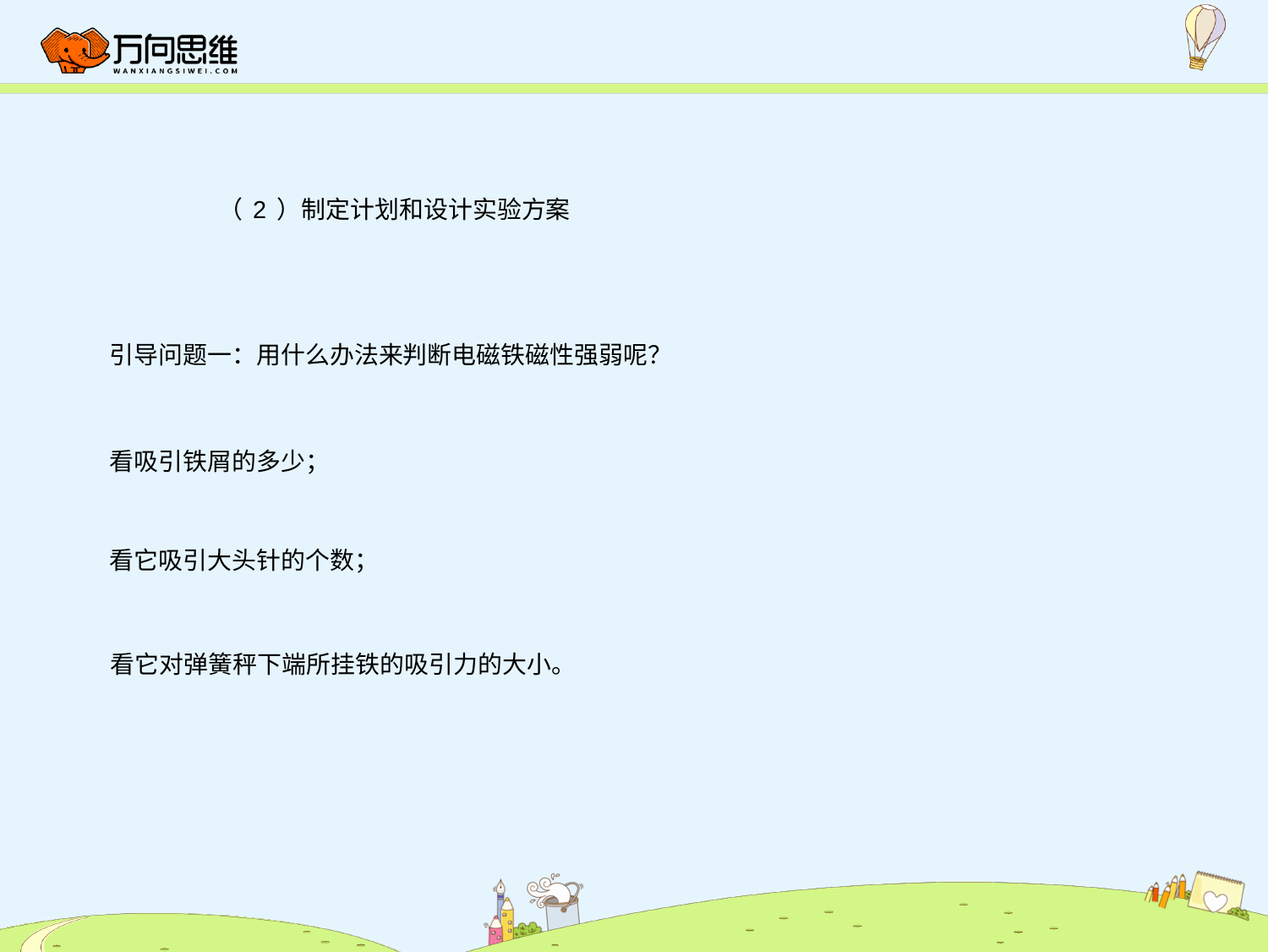

（2）制定计划和设计实验方案
引导问题一：用什么办法来判断电磁铁磁性强弱呢？
看吸引铁屑的多少；
看它吸引大头针的个数；
看它对弹簧秤下端所挂铁的吸引力的大小。